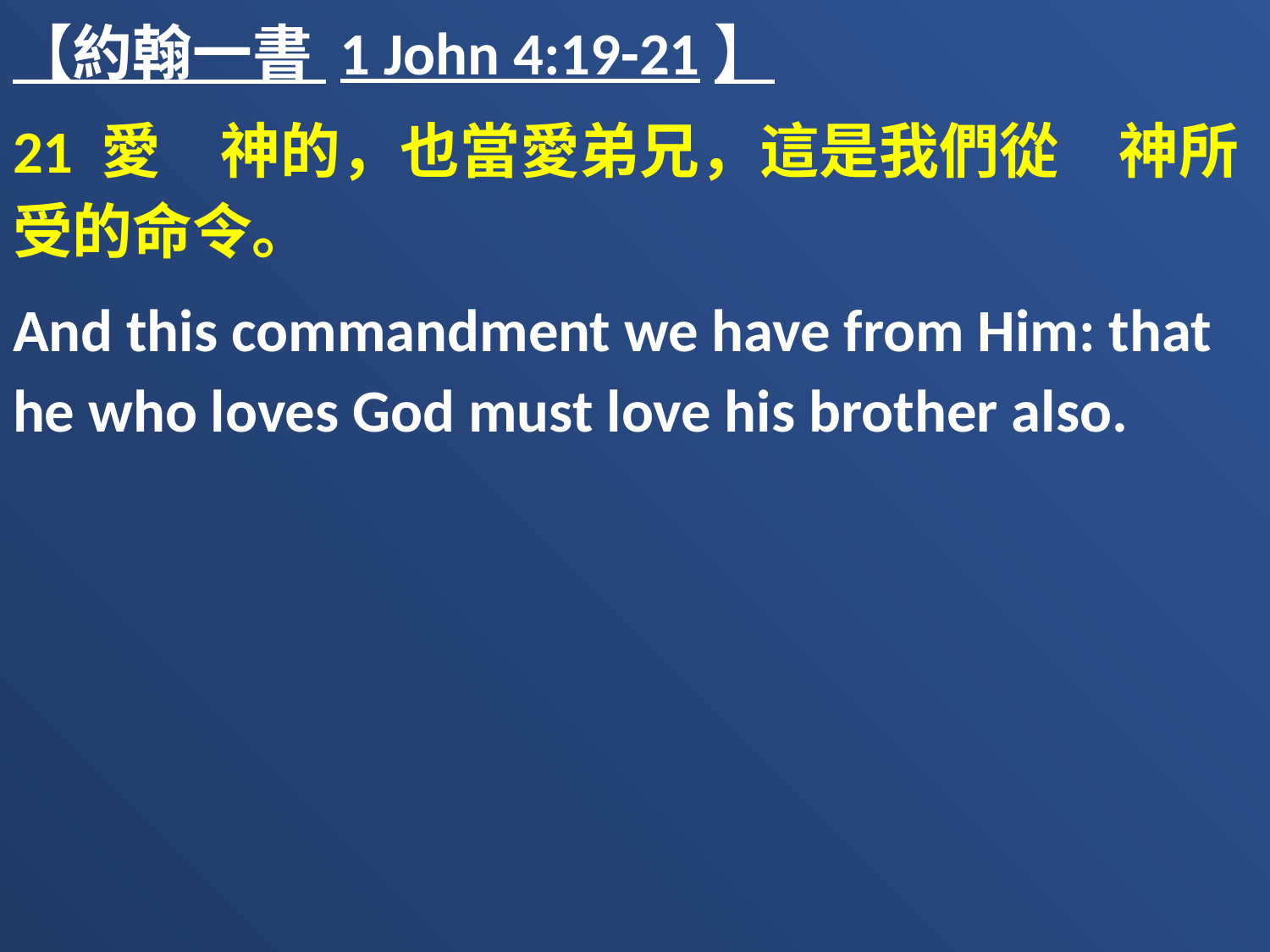

【約翰一書 1 John 4:19-21】
21 愛　神的，也當愛弟兄，這是我們從　神所受的命令。
And this commandment we have from Him: that he who loves God must love his brother also.